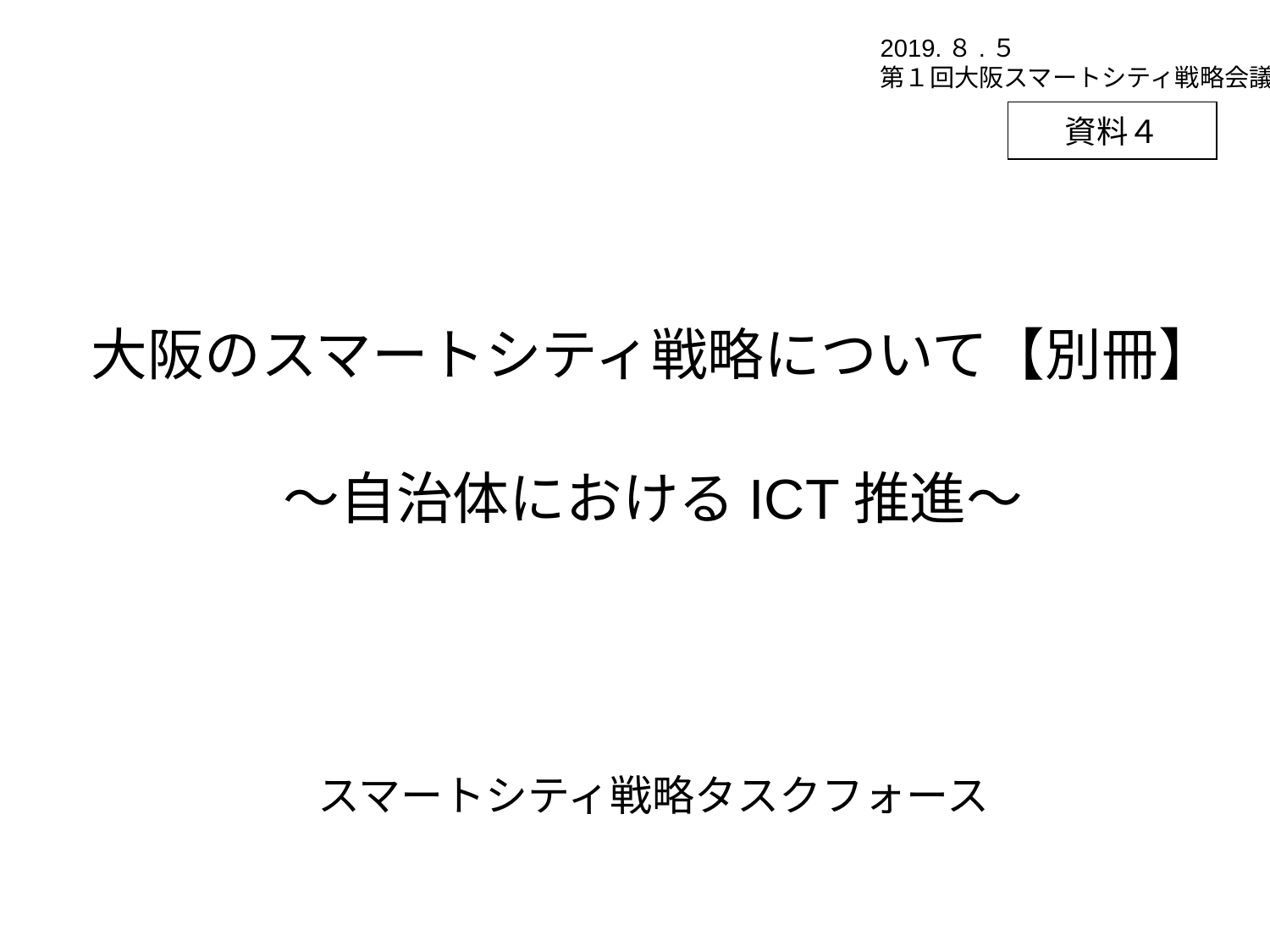

2019.８.５
第１回大阪スマートシティ戦略会議
資料４
大阪のスマートシティ戦略について【別冊】

～自治体におけるICT推進～
スマートシティ戦略タスクフォース